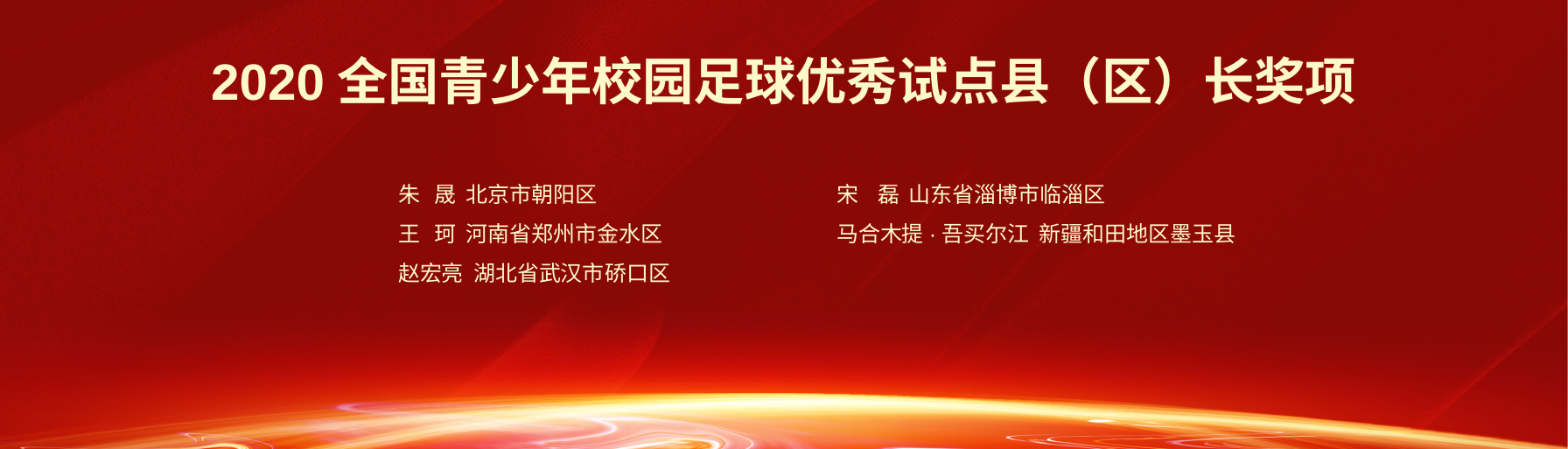

2020全国青少年校园足球优秀试点县（区）长奖项
朱   晟  北京市朝阳区
王   珂  河南省郑州市金水区
赵宏亮  湖北省武汉市硚口区
宋    磊  山东省淄博市临淄区
马合木提·吾买尔江  新疆和田地区墨玉县